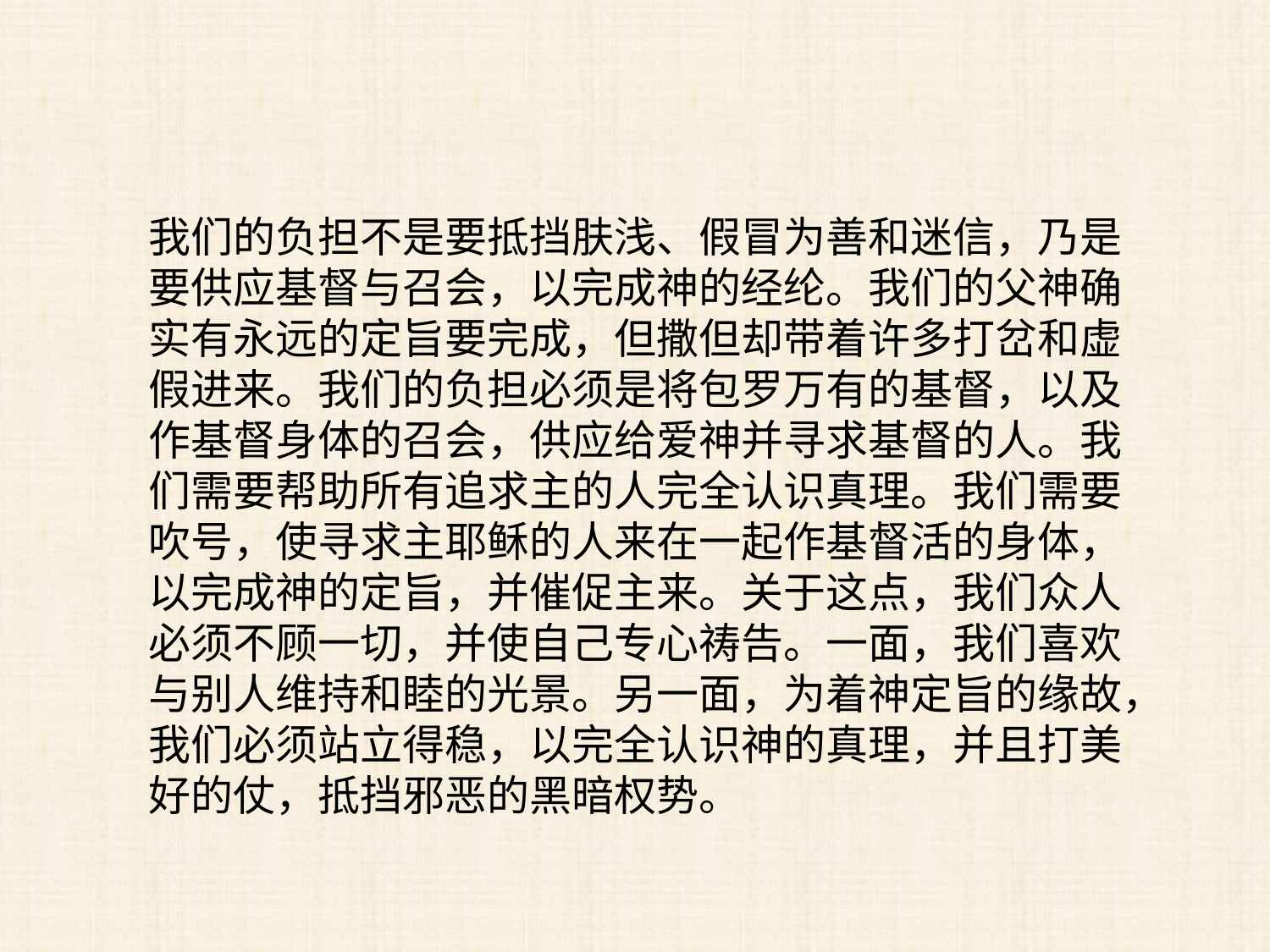

我们的负担不是要抵挡肤浅、假冒为善和迷信，乃是要供应基督与召会，以完成神的经纶。我们的父神确实有永远的定旨要完成，但撒但却带着许多打岔和虚假进来。我们的负担必须是将包罗万有的基督，以及作基督身体的召会，供应给爱神并寻求基督的人。我们需要帮助所有追求主的人完全认识真理。我们需要吹号，使寻求主耶稣的人来在一起作基督活的身体，以完成神的定旨，并催促主来。关于这点，我们众人必须不顾一切，并使自己专心祷告。一面，我们喜欢与别人维持和睦的光景。另一面，为着神定旨的缘故，我们必须站立得稳，以完全认识神的真理，并且打美好的仗，抵挡邪恶的黑暗权势。